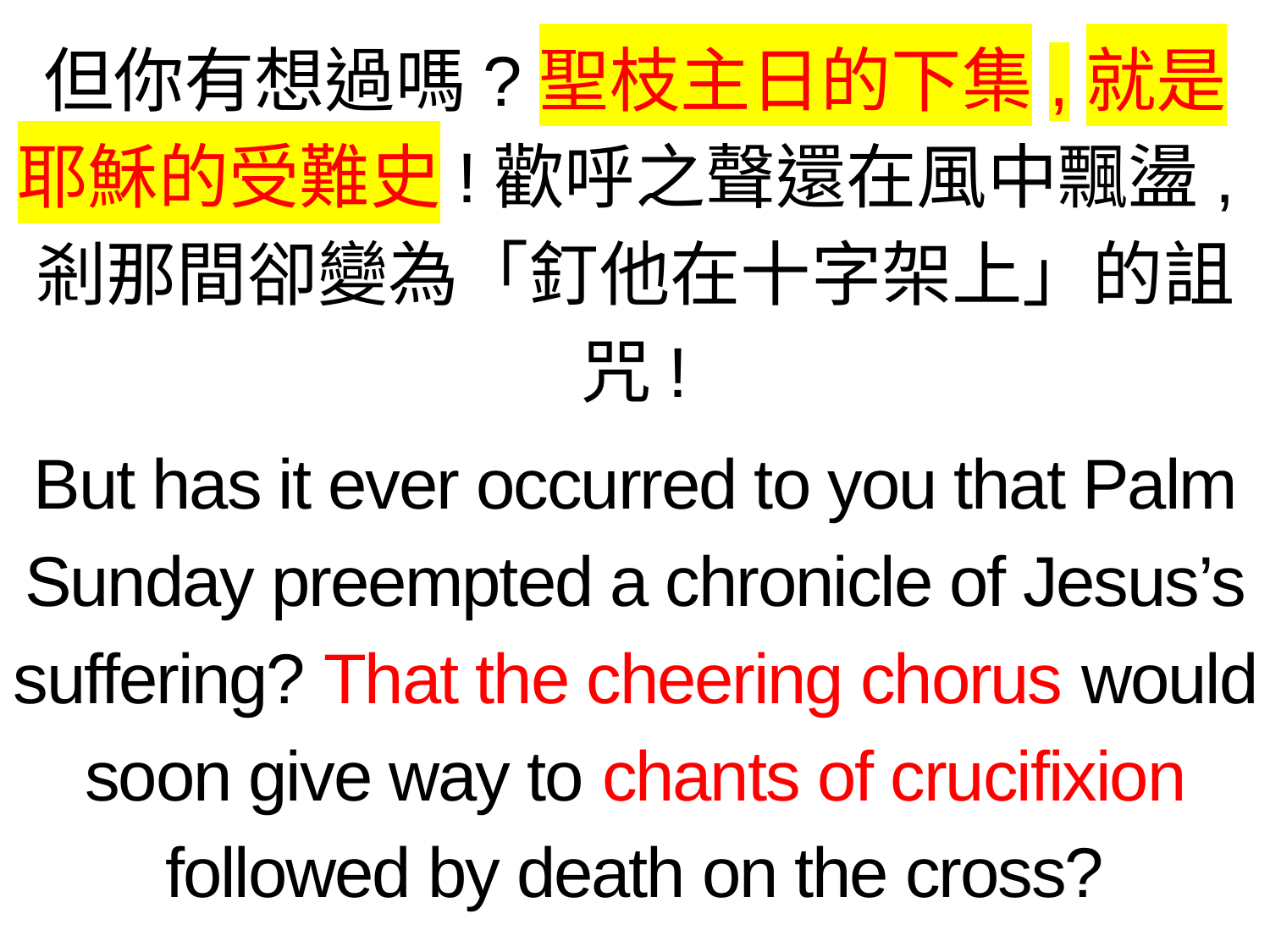

但你有想過嗎?聖枝主日的下集,就是耶穌的受難史!歡呼之聲還在風中飄盪,剎那間卻變為「釘他在十字架上」的詛咒!
But has it ever occurred to you that Palm Sunday preempted a chronicle of Jesus’s suffering? That the cheering chorus would soon give way to chants of crucifixion followed by death on the cross?